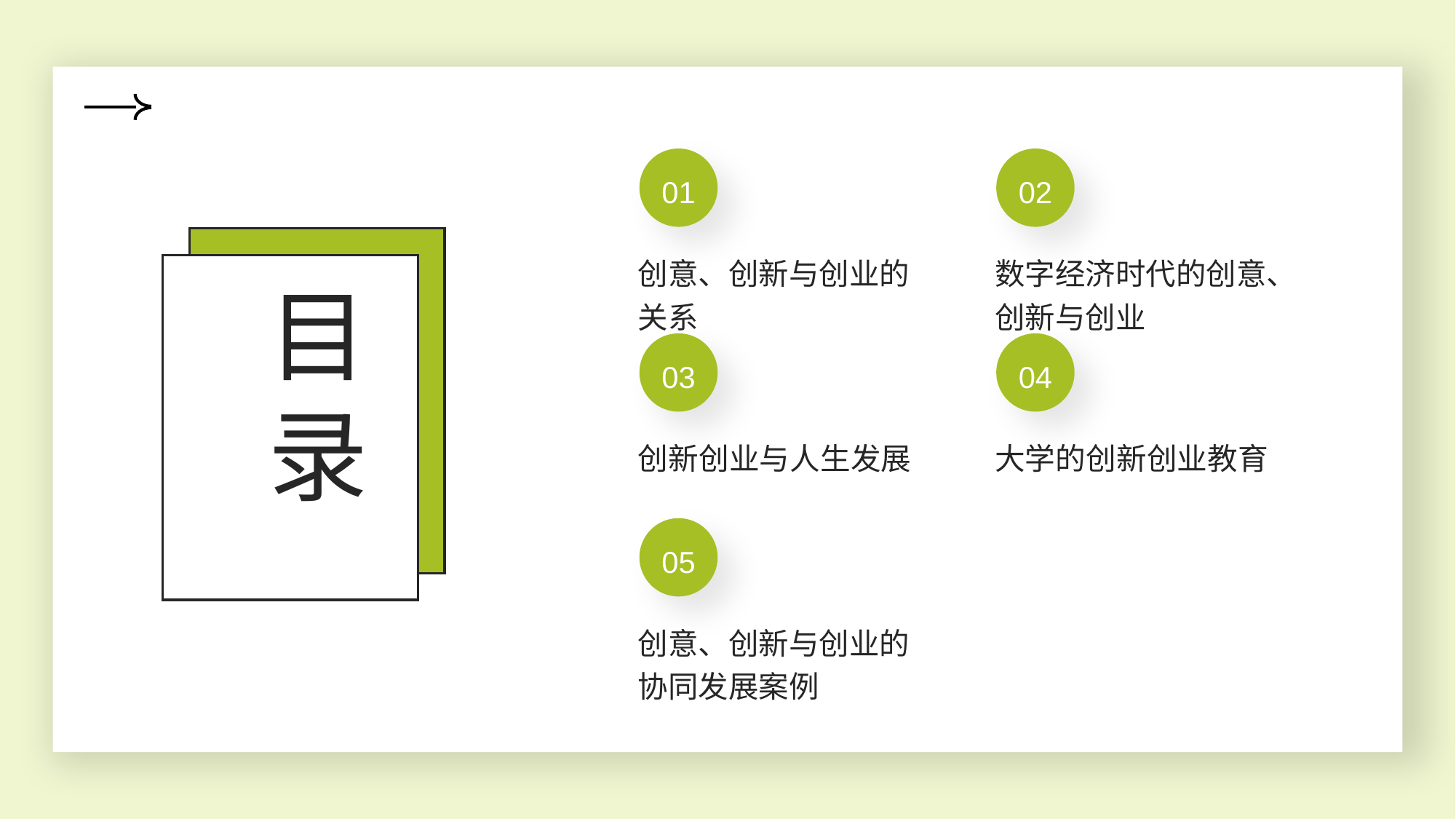

01
02

数字经济时代的创意、创新与创业
创意、创新与创业的关系

目录

03
04
创新创业与人生发展
大学的创新创业教育

05
创意、创新与创业的协同发展案例